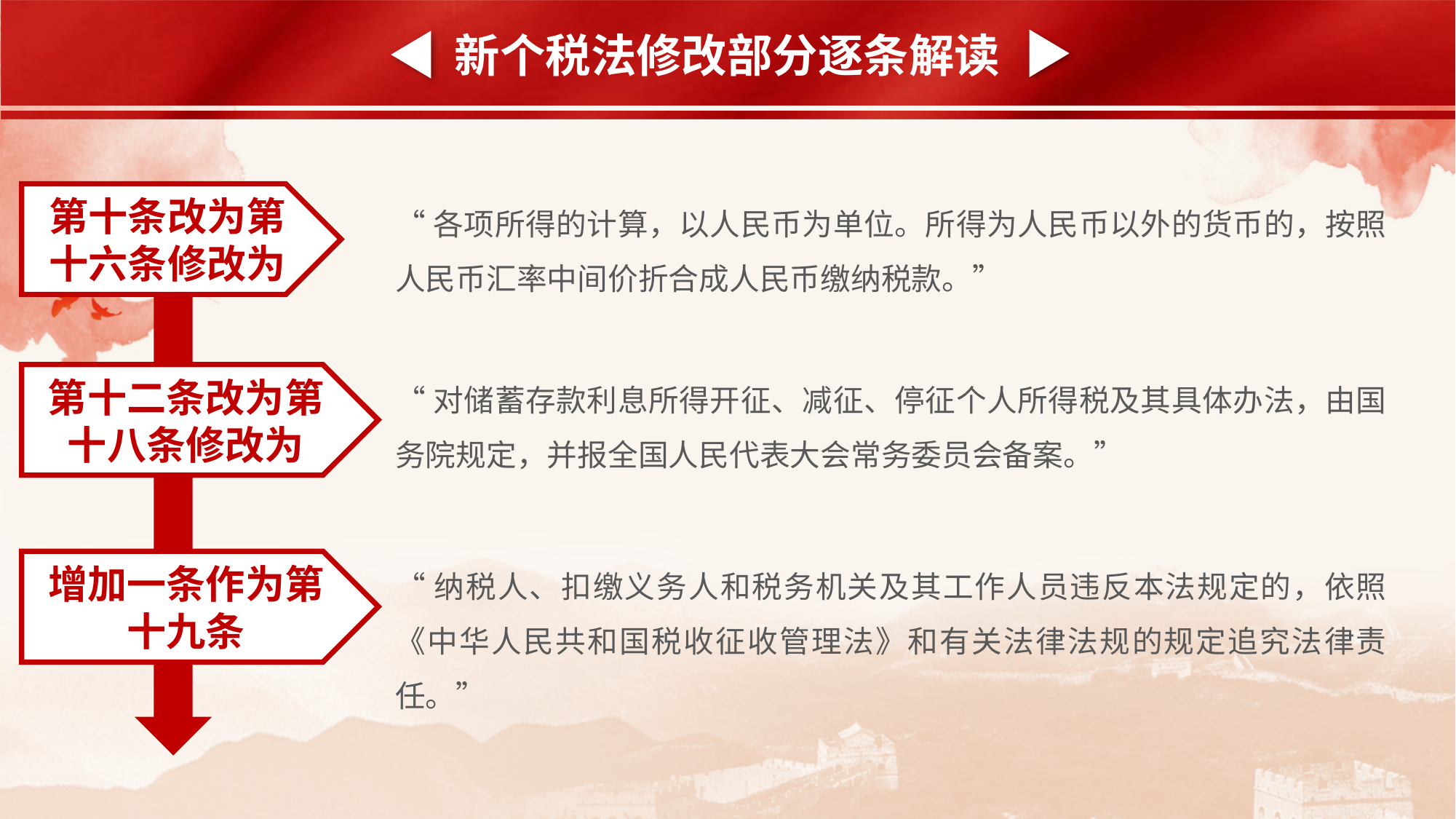

新个税法修改部分逐条解读

第十条改为第十六条修改为

“各项所得的计算，以人民币为单位。所得为人民币以外的货币的，按照人民币汇率中间价折合成人民币缴纳税款。”
“对储蓄存款利息所得开征、减征、停征个人所得税及其具体办法，由国务院规定，并报全国人民代表大会常务委员会备案。”
第十二条改为第十八条修改为
“纳税人、扣缴义务人和税务机关及其工作人员违反本法规定的，依照《中华人民共和国税收征收管理法》和有关法律法规的规定追究法律责任。”
增加一条作为第十九条